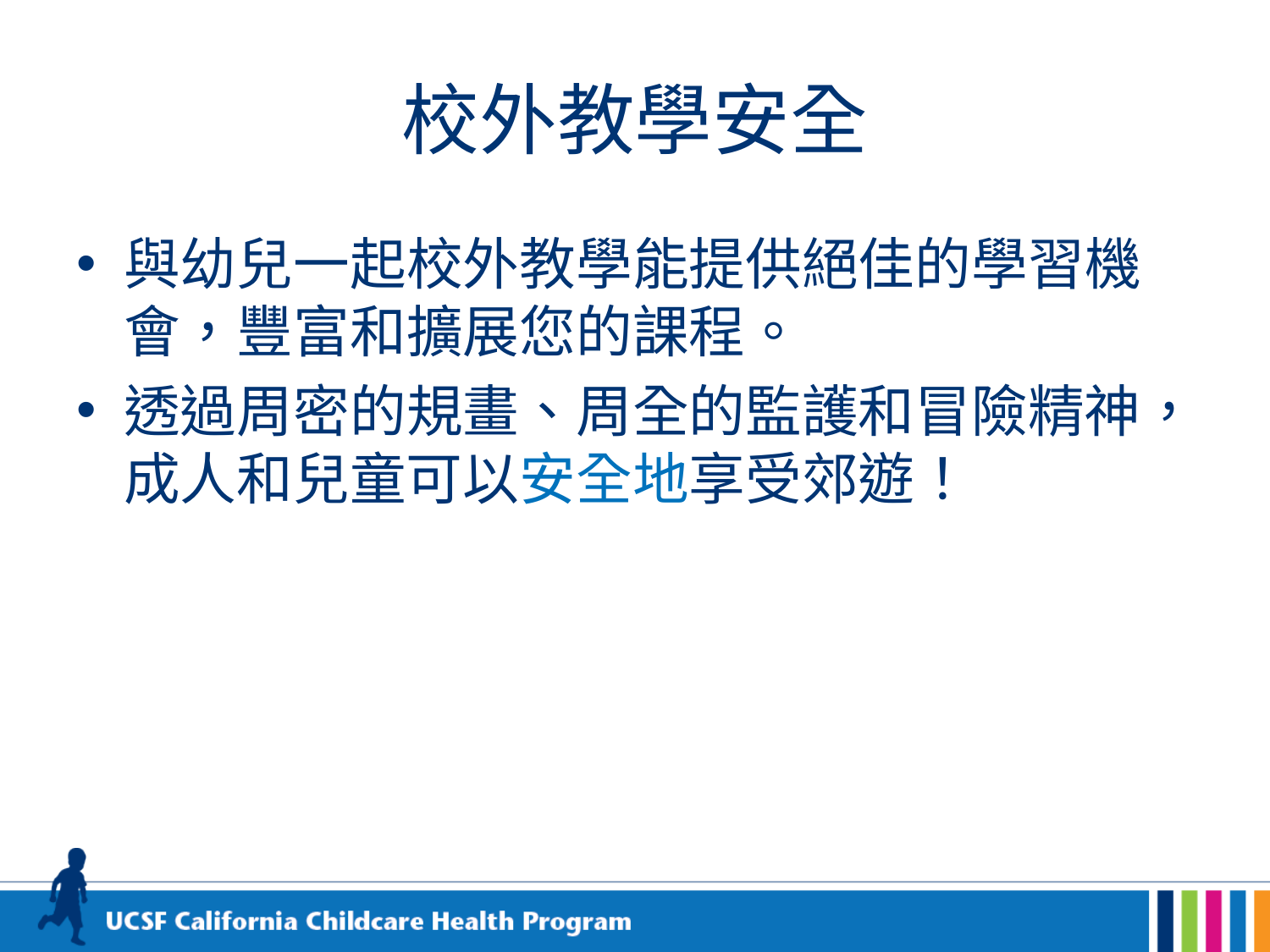

# 校外教學安全
與幼兒一起校外教學能提供絕佳的學習機會，豐富和擴展您的課程。
透過周密的規畫、周全的監護和冒險精神，成人和兒童可以安全地享受郊遊！